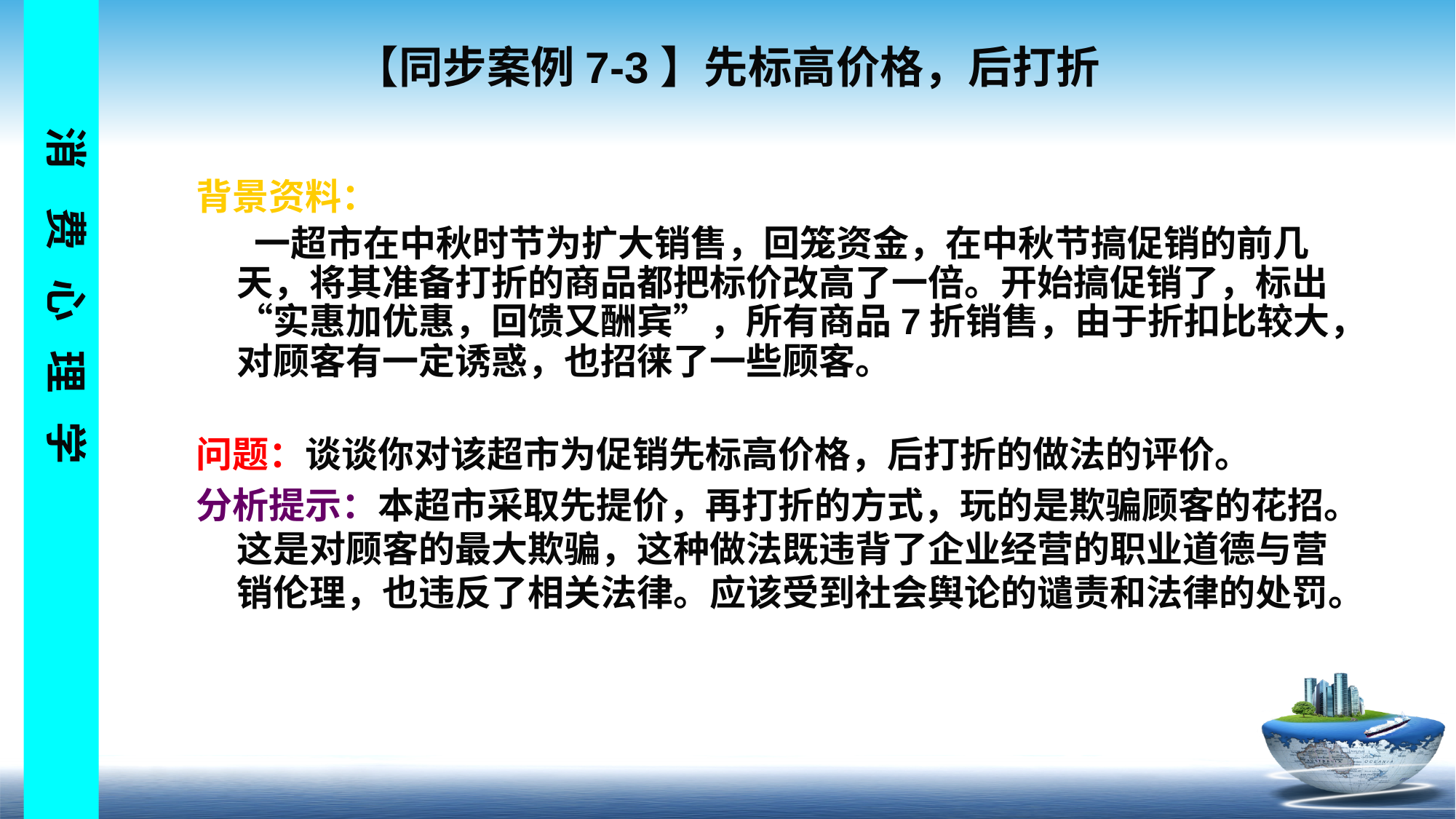

# 【同步案例7-3】先标高价格，后打折
背景资料：
      一超市在中秋时节为扩大销售，回笼资金，在中秋节搞促销的前几天，将其准备打折的商品都把标价改高了一倍。开始搞促销了，标出“实惠加优惠，回馈又酬宾”，所有商品7折销售，由于折扣比较大，对顾客有一定诱惑，也招徕了一些顾客。

问题：谈谈你对该超市为促销先标高价格，后打折的做法的评价。
分析提示：本超市采取先提价，再打折的方式，玩的是欺骗顾客的花招。这是对顾客的最大欺骗，这种做法既违背了企业经营的职业道德与营销伦理，也违反了相关法律。应该受到社会舆论的谴责和法律的处罚。